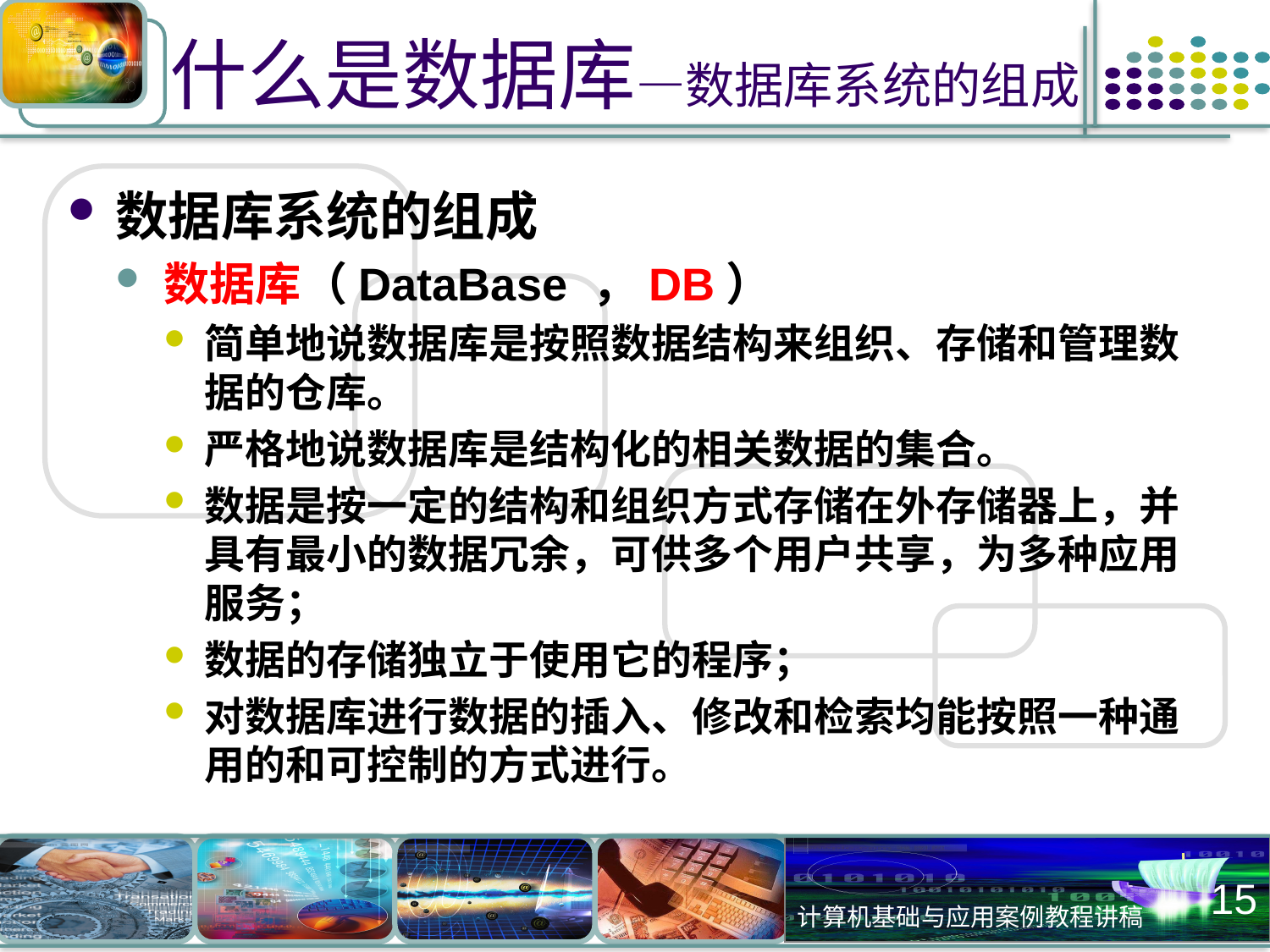

# 什么是数据库—数据库系统的组成
数据库系统的组成
数据库（DataBase ，DB）
简单地说数据库是按照数据结构来组织、存储和管理数据的仓库。
严格地说数据库是结构化的相关数据的集合。
数据是按一定的结构和组织方式存储在外存储器上，并具有最小的数据冗余，可供多个用户共享，为多种应用服务；
数据的存储独立于使用它的程序；
对数据库进行数据的插入、修改和检索均能按照一种通用的和可控制的方式进行。
15